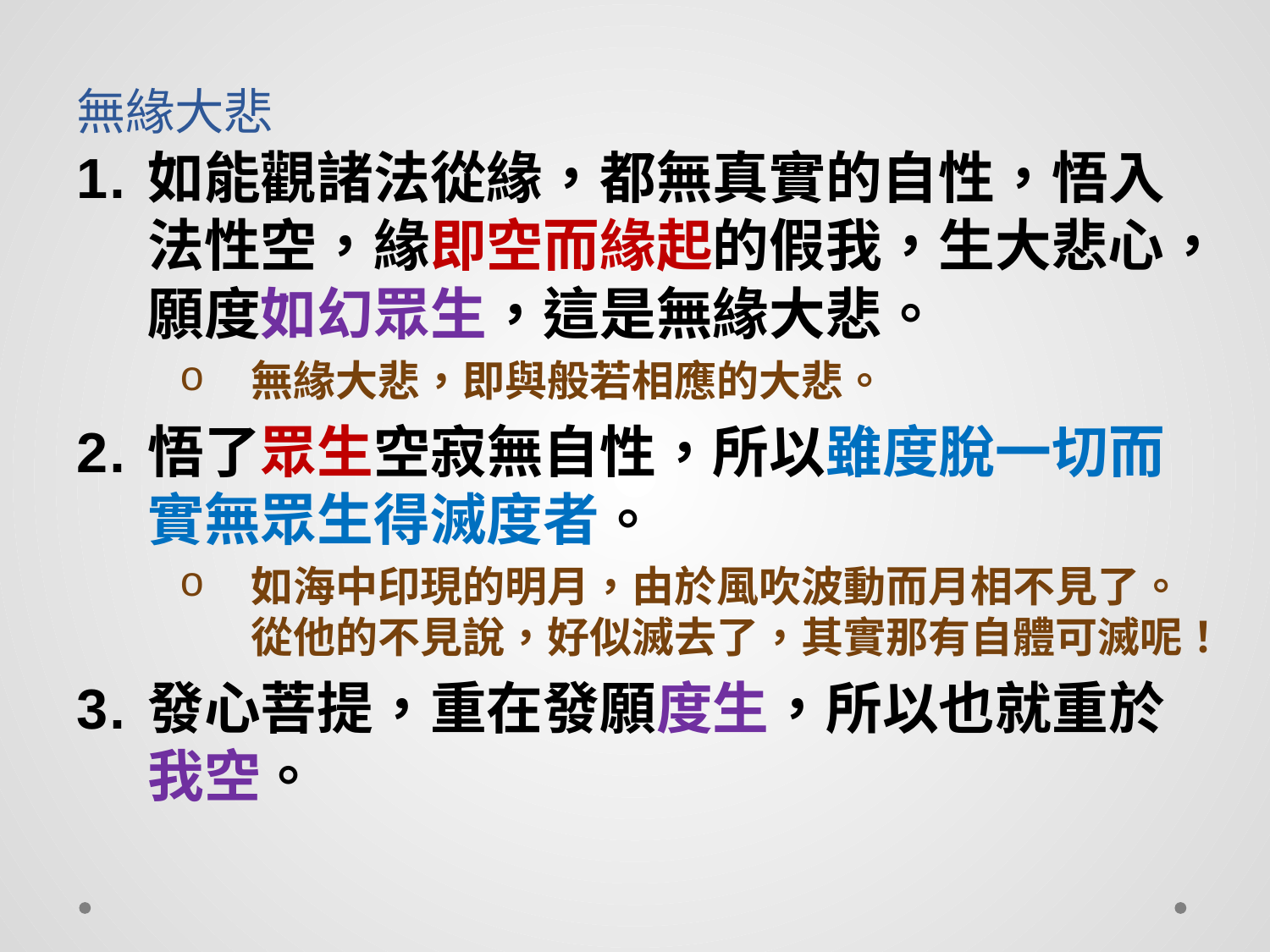

# 無緣大悲
如能觀諸法從緣，都無真實的自性，悟入法性空，緣即空而緣起的假我，生大悲心，願度如幻眾生，這是無緣大悲。
無緣大悲，即與般若相應的大悲。
悟了眾生空寂無自性，所以雖度脫一切而實無眾生得滅度者。
如海中印現的明月，由於風吹波動而月相不見了。從他的不見說，好似滅去了，其實那有自體可滅呢！
發心菩提，重在發願度生，所以也就重於我空。